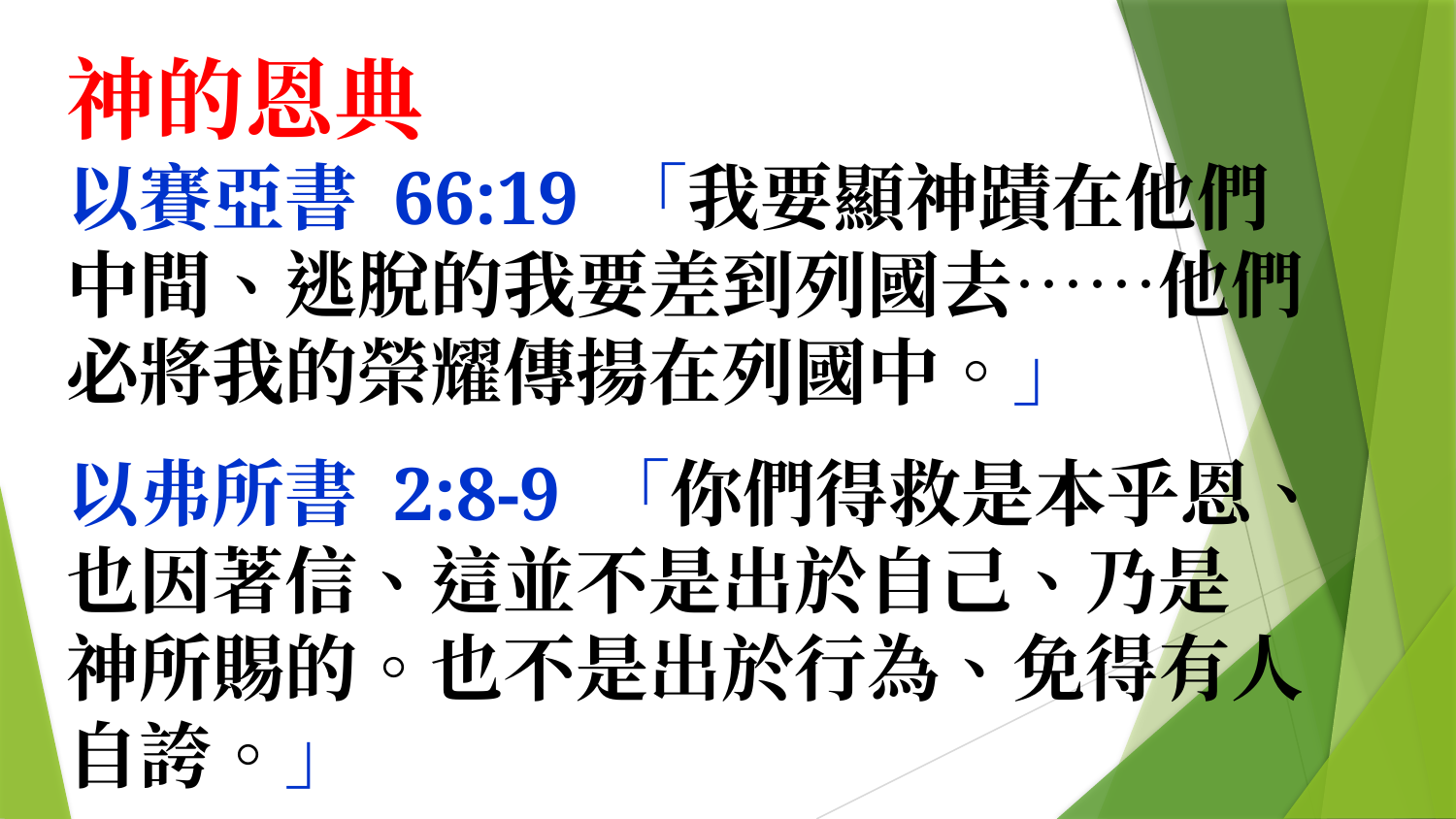

神的恩典
以賽亞書 66:19 「我要顯神蹟在他們中間、逃脫的我要差到列國去……他們必將我的榮耀傳揚在列國中。」
以弗所書 2:8-9 「你們得救是本乎恩、也因著信、這並不是出於自己、乃是　神所賜的。也不是出於行為、免得有人自誇。」